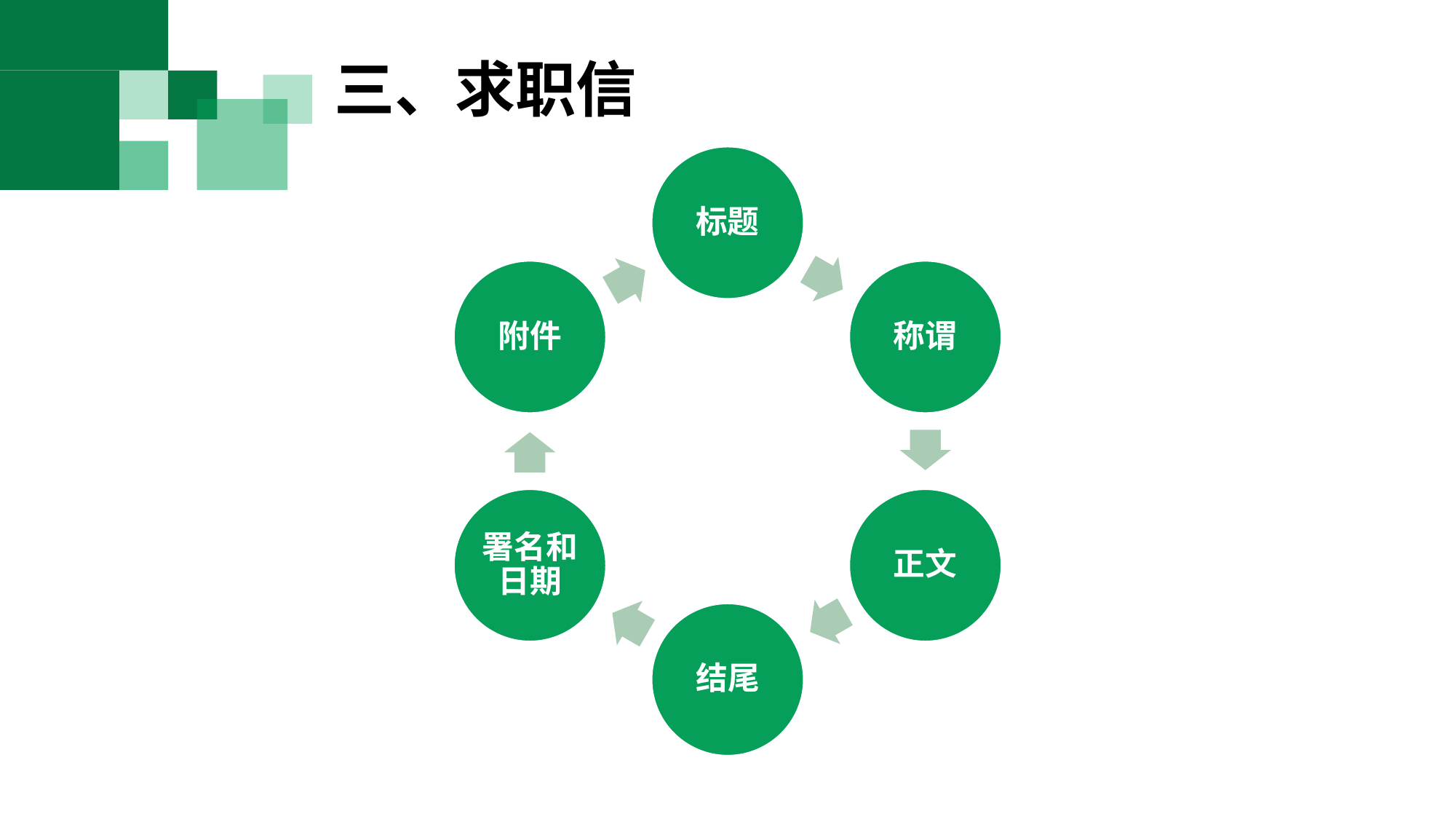

三、求职信

标题

称谓

正文

结尾

署名和日期

附件